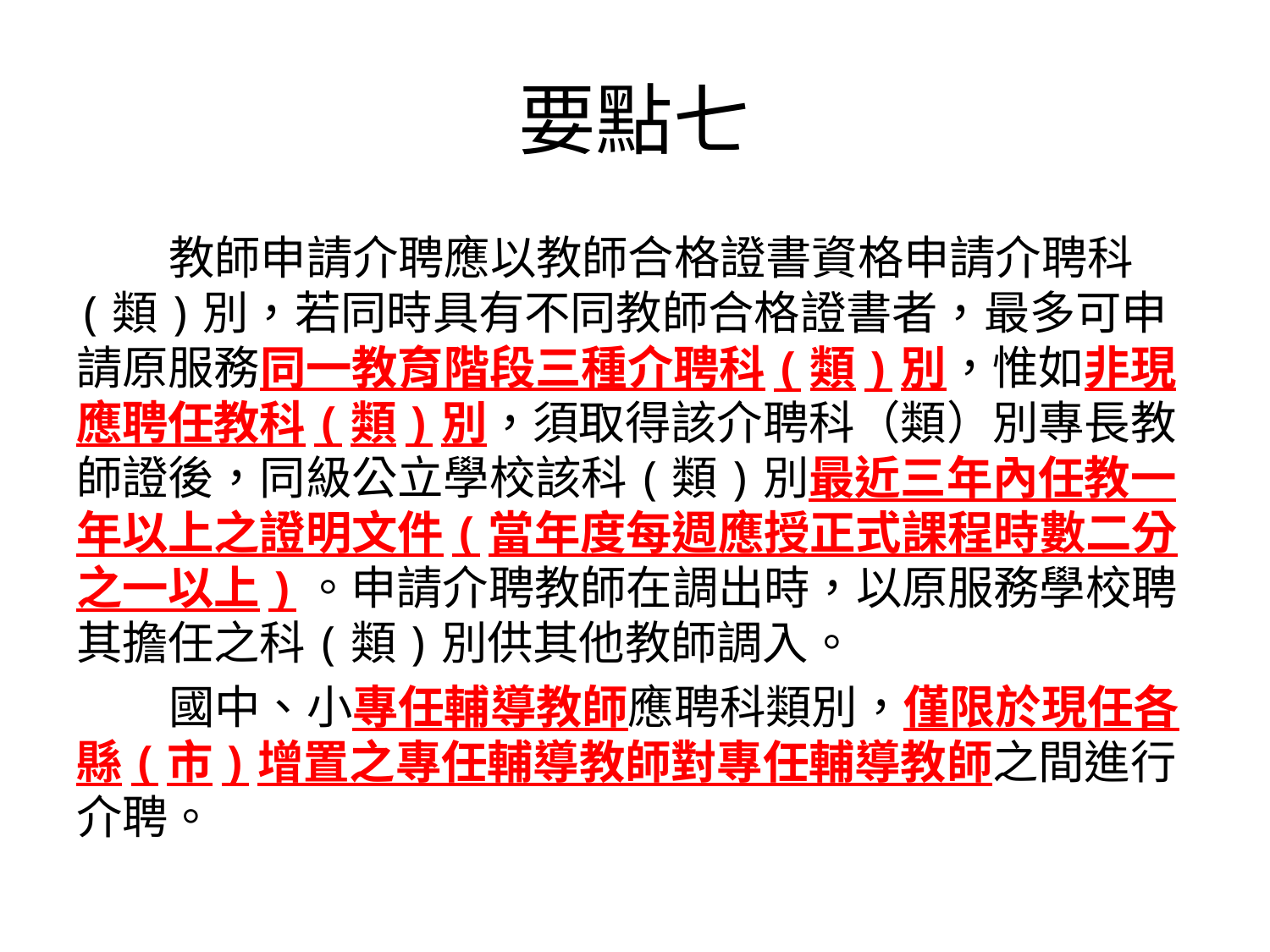

# 要點七
教師申請介聘應以教師合格證書資格申請介聘科(類)別，若同時具有不同教師合格證書者，最多可申請原服務同一教育階段三種介聘科(類)別，惟如非現應聘任教科(類)別，須取得該介聘科（類）別專長教師證後，同級公立學校該科(類)別最近三年內任教一年以上之證明文件(當年度每週應授正式課程時數二分之一以上)。申請介聘教師在調出時，以原服務學校聘其擔任之科(類)別供其他教師調入。
國中、小專任輔導教師應聘科類別，僅限於現任各縣(市)增置之專任輔導教師對專任輔導教師之間進行介聘。